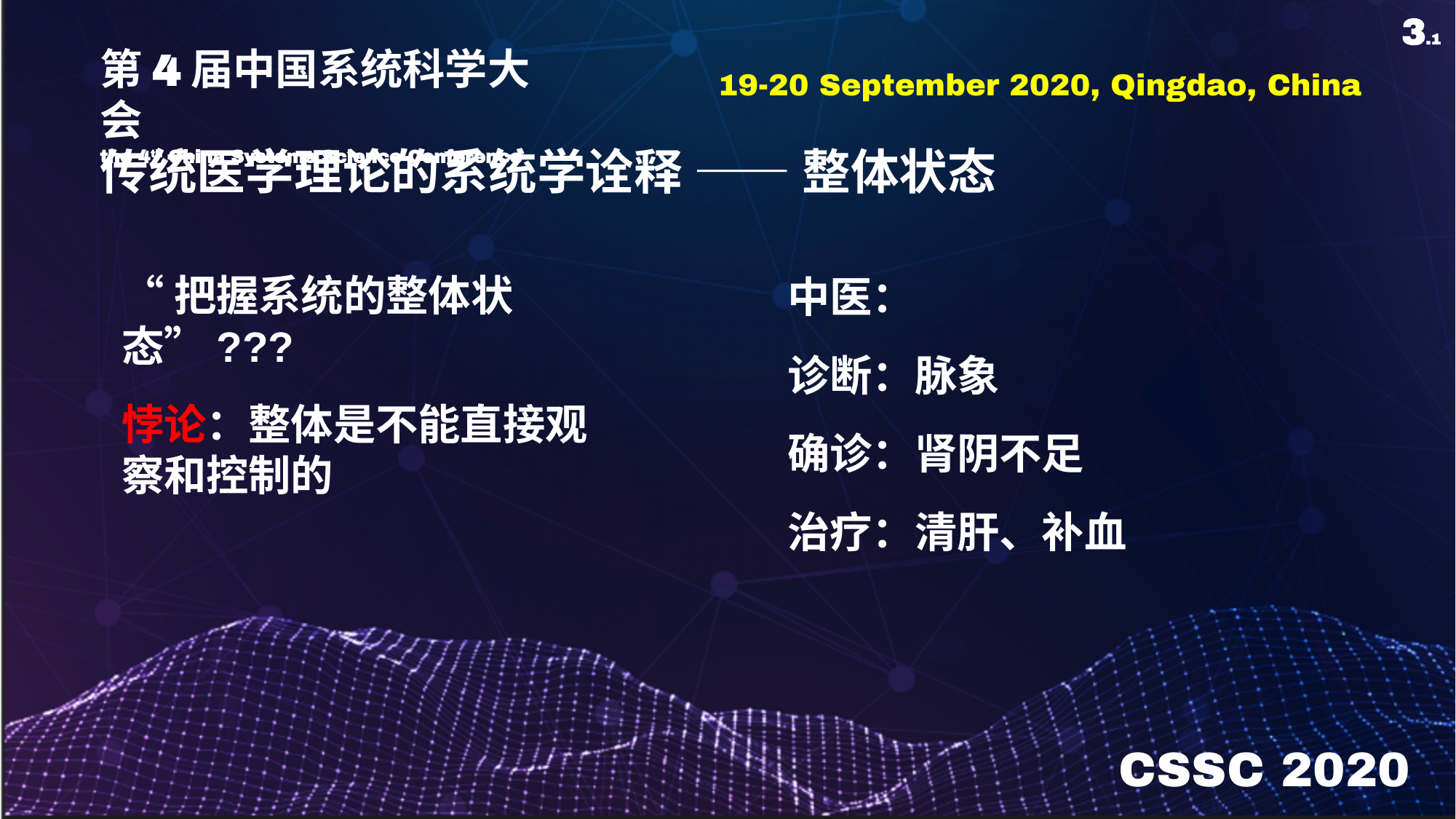

3.1
第4届中国系统科学大会
the 4th China Systems Science Conference
19-20 September 2020, Qingdao, China
传统医学理论的系统学诠释 —— 整体状态
“把握系统的整体状态”???
悖论：整体是不能直接观察和控制的
中医：
诊断：脉象
确诊：肾阴不足
治疗：清肝、补血
CSSC 2020